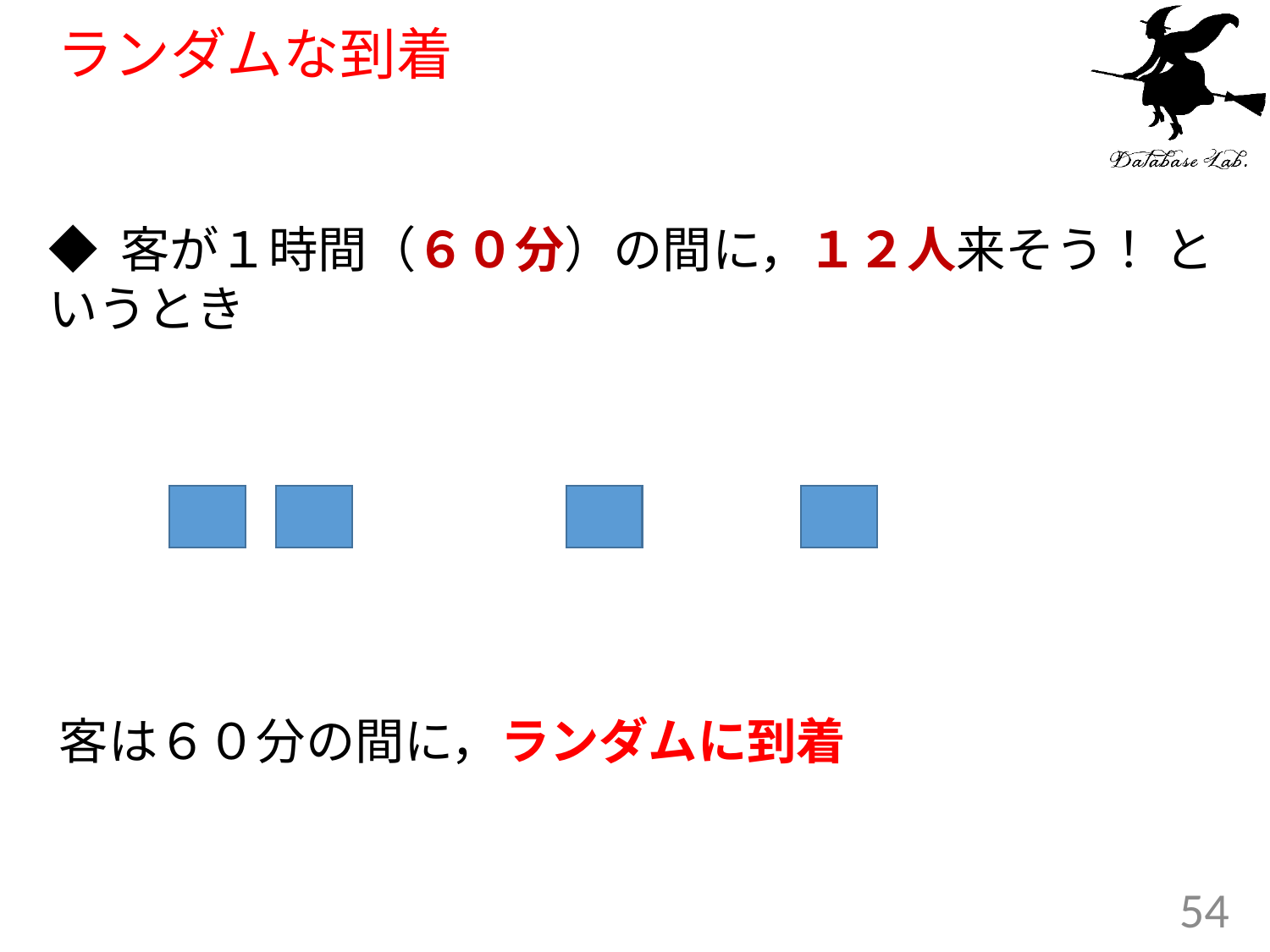

# ランダムな到着
◆ 客が１時間（６０分）の間に，１２人来そう！ というとき

客は６０分の間に，ランダムに到着
54